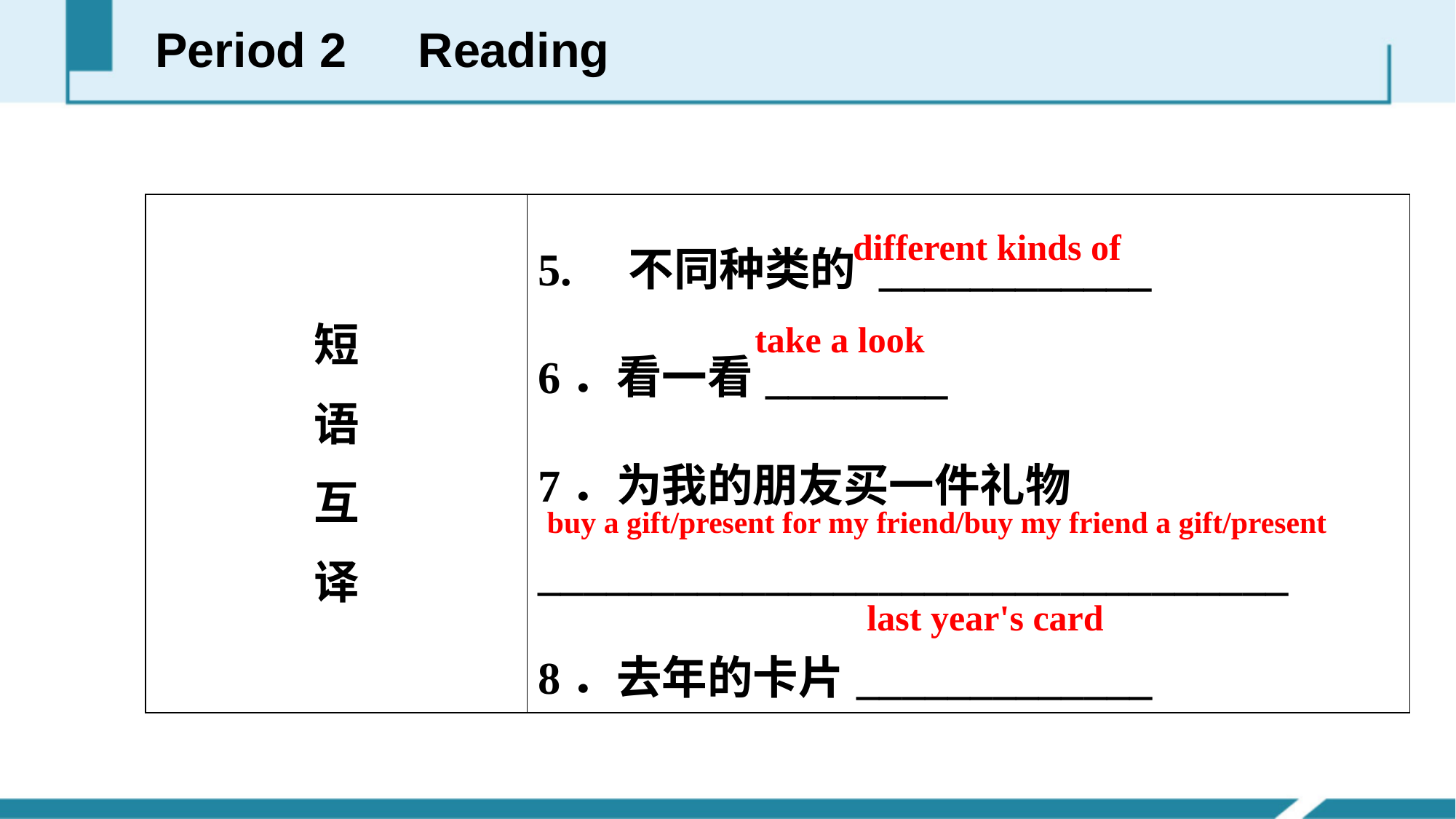

Period 2　Reading
| 短 语 互 译 | 5. 不同种类的 \_\_\_\_\_\_\_\_\_\_\_\_ 6．看一看\_\_\_\_\_\_\_\_ 7．为我的朋友买一件礼物 \_\_\_\_\_\_\_\_\_\_\_\_\_\_\_\_\_\_\_\_\_\_\_\_\_\_\_\_\_\_\_\_\_ 8．去年的卡片\_\_\_\_\_\_\_\_\_\_\_\_\_ |
| --- | --- |
different kinds of
take a look

buy a gift/present for my friend/buy my friend a gift/present
last year's card